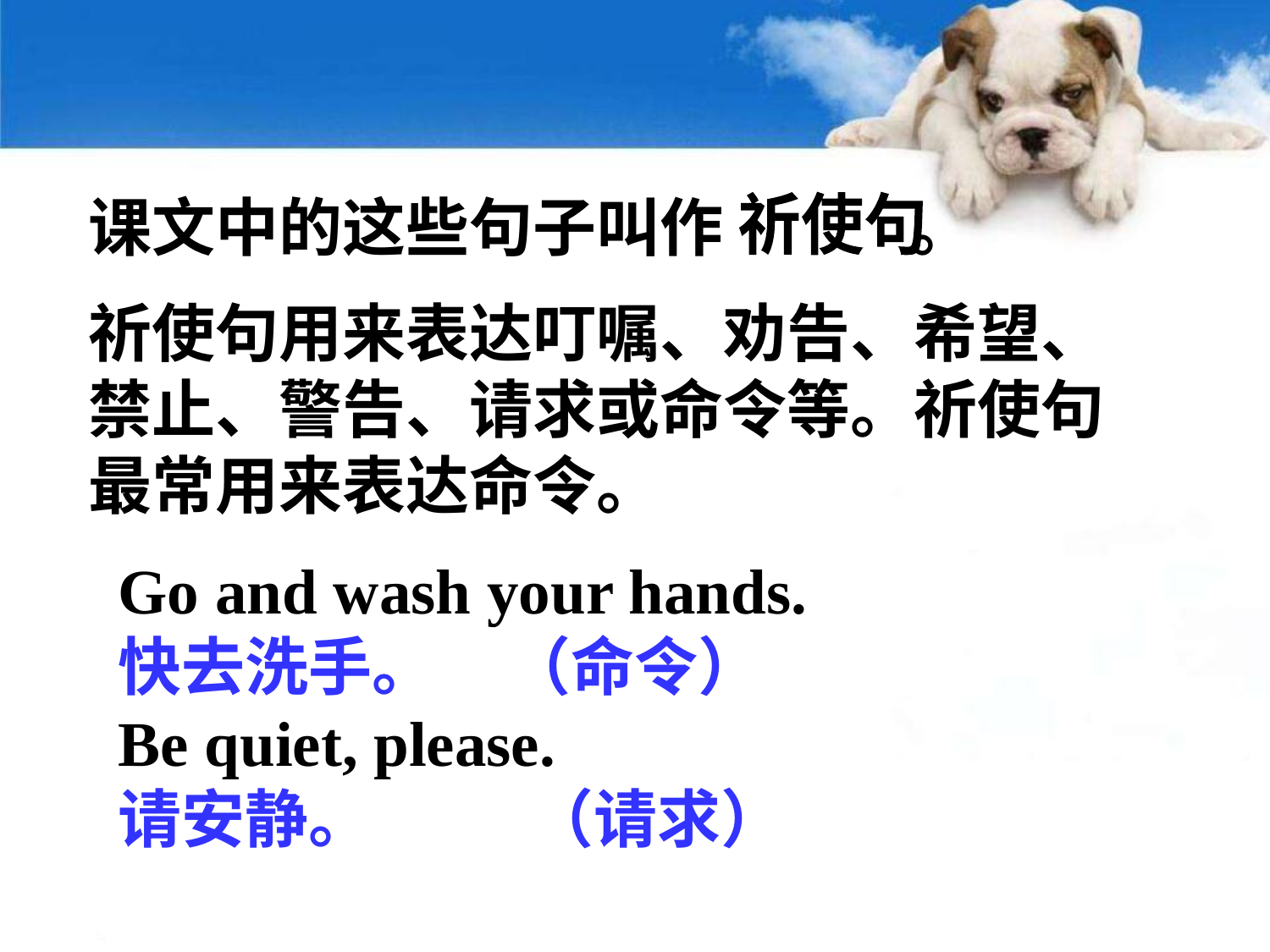

课文中的这些句子叫作             。
祈使句
祈使句用来表达叮嘱、劝告、希望、禁止、警告、请求或命令等。祈使句最常用来表达命令。
Go and wash your hands.
快去洗手。     （命令）
Be quiet, please.
请安静。           （请求）